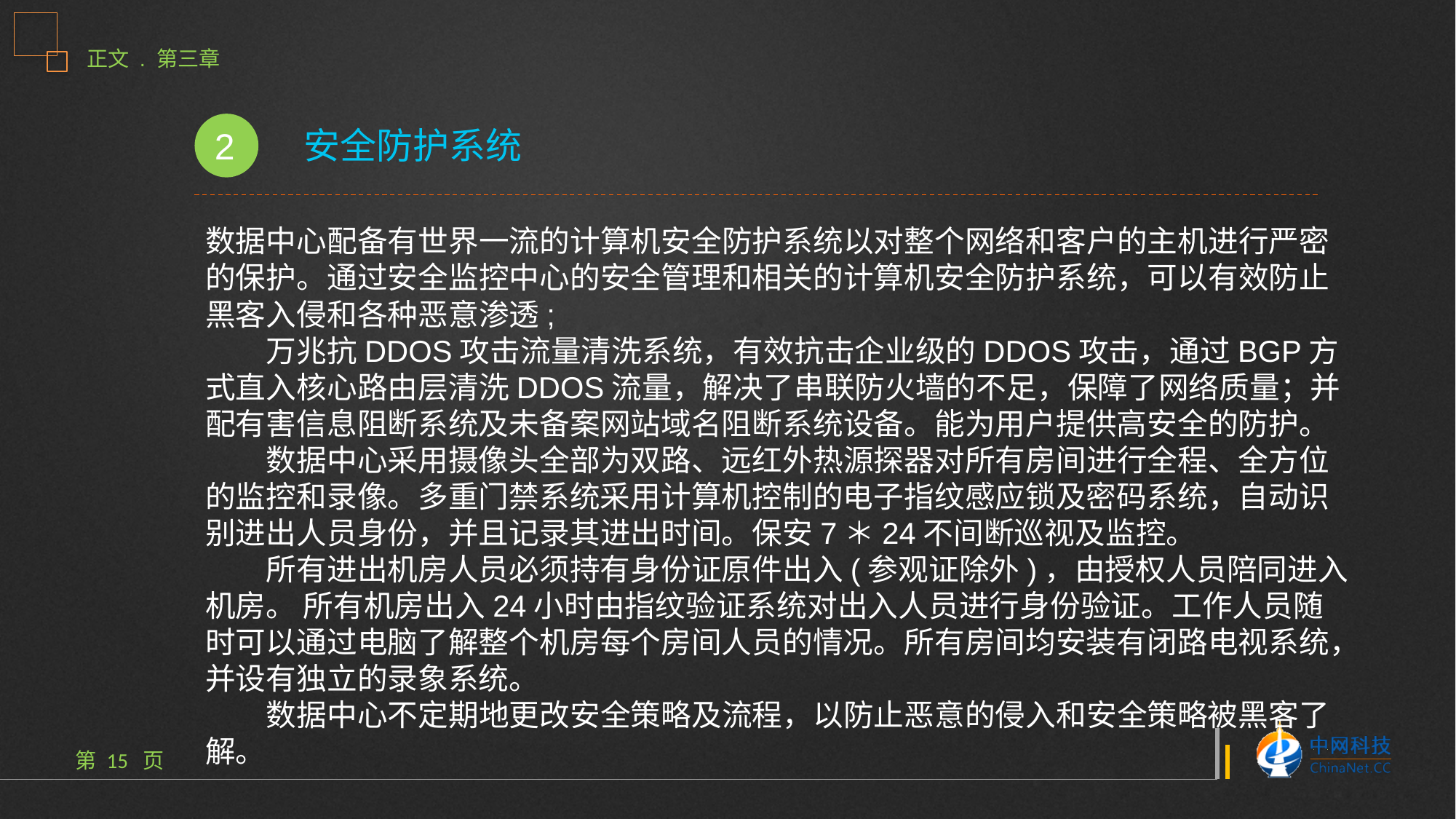

2
安全防护系统
数据中心配备有世界一流的计算机安全防护系统以对整个网络和客户的主机进行严密的保护。通过安全监控中心的安全管理和相关的计算机安全防护系统，可以有效防止黑客入侵和各种恶意渗透;
　　万兆抗DDOS攻击流量清洗系统，有效抗击企业级的DDOS攻击，通过BGP方式直入核心路由层清洗DDOS流量，解决了串联防火墙的不足，保障了网络质量；并配有害信息阻断系统及未备案网站域名阻断系统设备。能为用户提供高安全的防护。
　　数据中心采用摄像头全部为双路、远红外热源探器对所有房间进行全程、全方位的监控和录像。多重门禁系统采用计算机控制的电子指纹感应锁及密码系统，自动识别进出人员身份，并且记录其进出时间。保安7＊24不间断巡视及监控。
　　所有进出机房人员必须持有身份证原件出入(参观证除外)，由授权人员陪同进入机房。 所有机房出入24小时由指纹验证系统对出入人员进行身份验证。工作人员随时可以通过电脑了解整个机房每个房间人员的情况。所有房间均安装有闭路电视系统，并设有独立的录象系统。 
　　数据中心不定期地更改安全策略及流程，以防止恶意的侵入和安全策略被黑客了解。